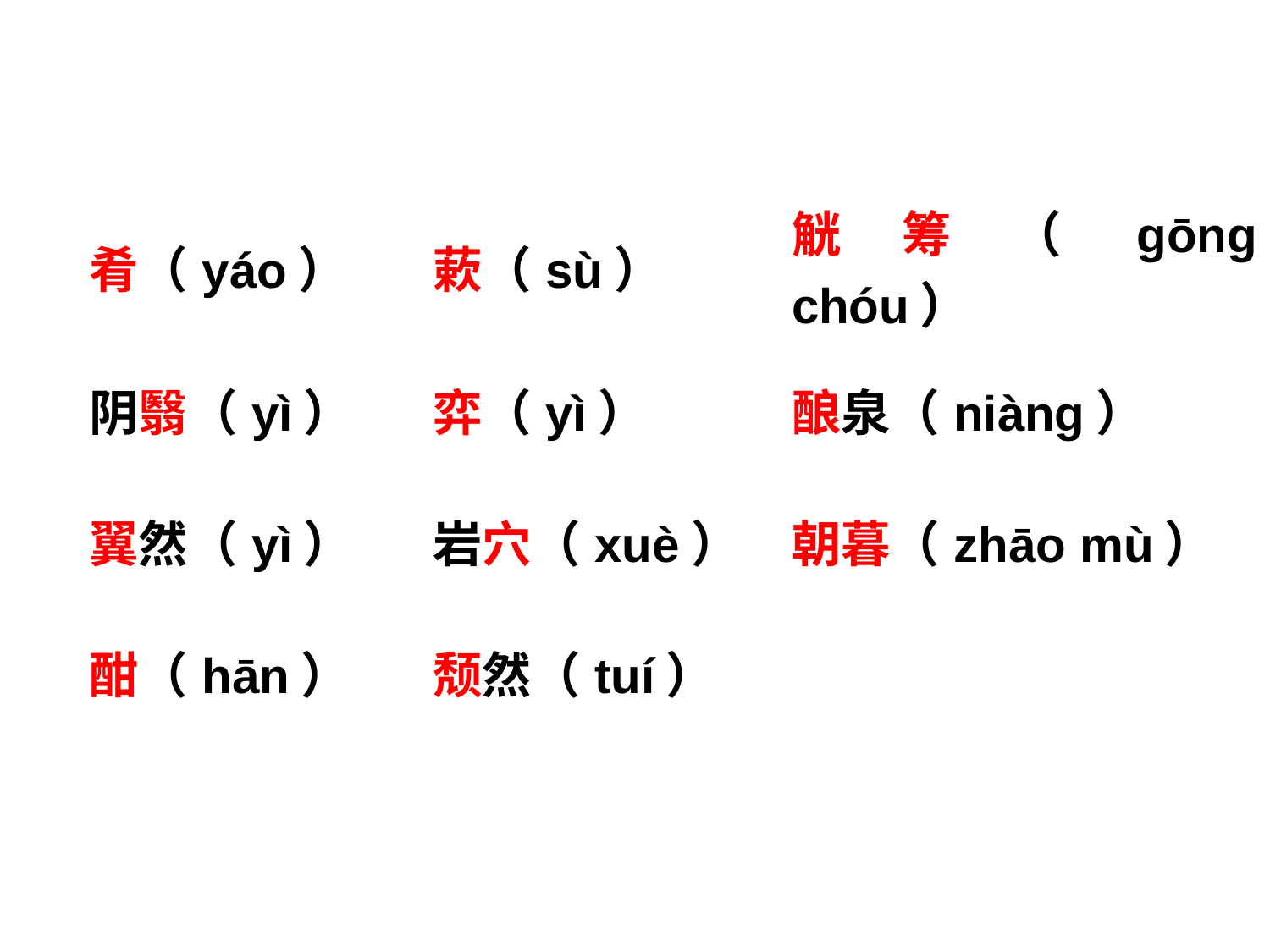

| 肴（yáo） | 蔌（sù） | 觥筹（ɡōnɡ chóu） |
| --- | --- | --- |
| 阴翳（yì） | 弈（yì） | 酿泉（niànɡ） |
| 翼然（yì） | 岩穴（xuè） | 朝暮（zhāo mù） |
| 酣（hān） | 颓然（tuí） |  |